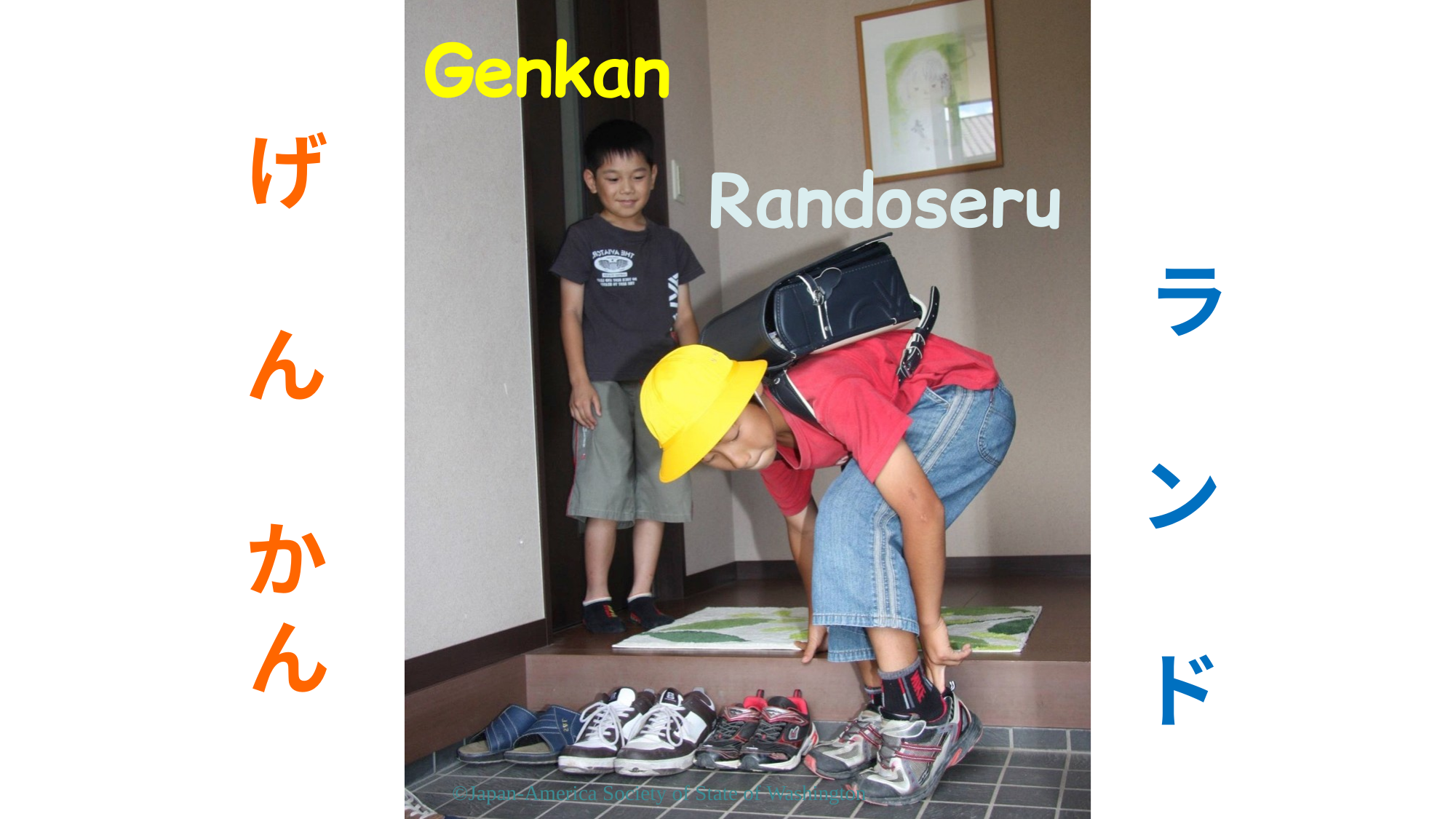

# Genkan
げ  ん  か
ん
Randoseru
ラ  ン  ド  セ
ル
©Japan-America Society of State of Washington